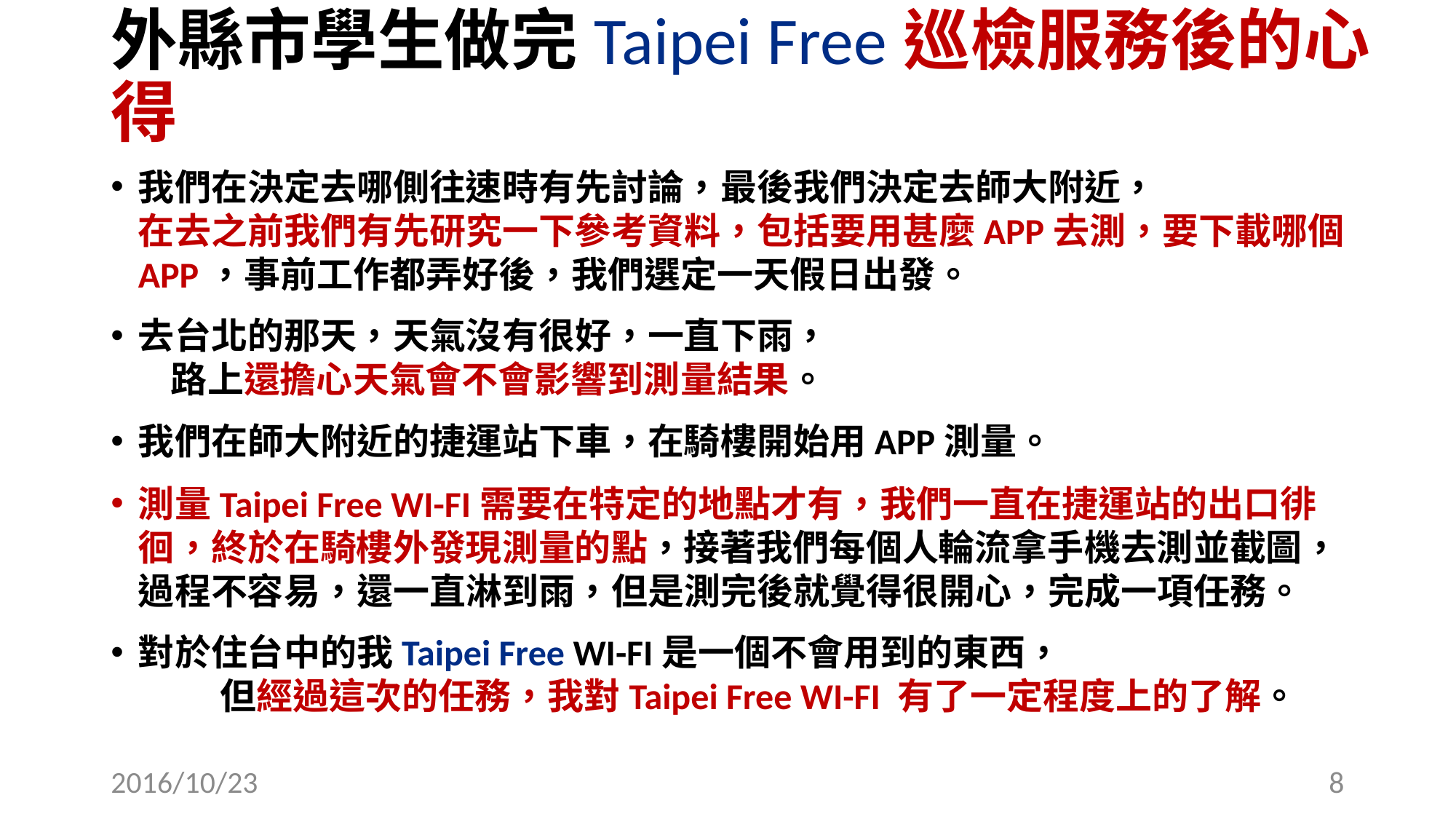

# 外縣市學生做完Taipei Free巡檢服務後的心得
我們在決定去哪側往速時有先討論，最後我們決定去師大附近，                       在去之前我們有先研究一下參考資料，包括要用甚麼APP去測，要下載哪個APP，事前工作都弄好後，我們選定一天假日出發。
去台北的那天，天氣沒有很好，一直下雨，                                                                   路上還擔心天氣會不會影響到測量結果。
我們在師大附近的捷運站下車，在騎樓開始用APP測量。
測量Taipei Free WI-FI需要在特定的地點才有，我們一直在捷運站的出口徘徊，終於在騎樓外發現測量的點，接著我們每個人輪流拿手機去測並截圖，過程不容易，還一直淋到雨，但是測完後就覺得很開心，完成一項任務。
對於住台中的我Taipei Free WI-FI是一個不會用到的東西，                                             但經過這次的任務，我對Taipei Free WI-FI 有了一定程度上的了解。
2016/10/23
8